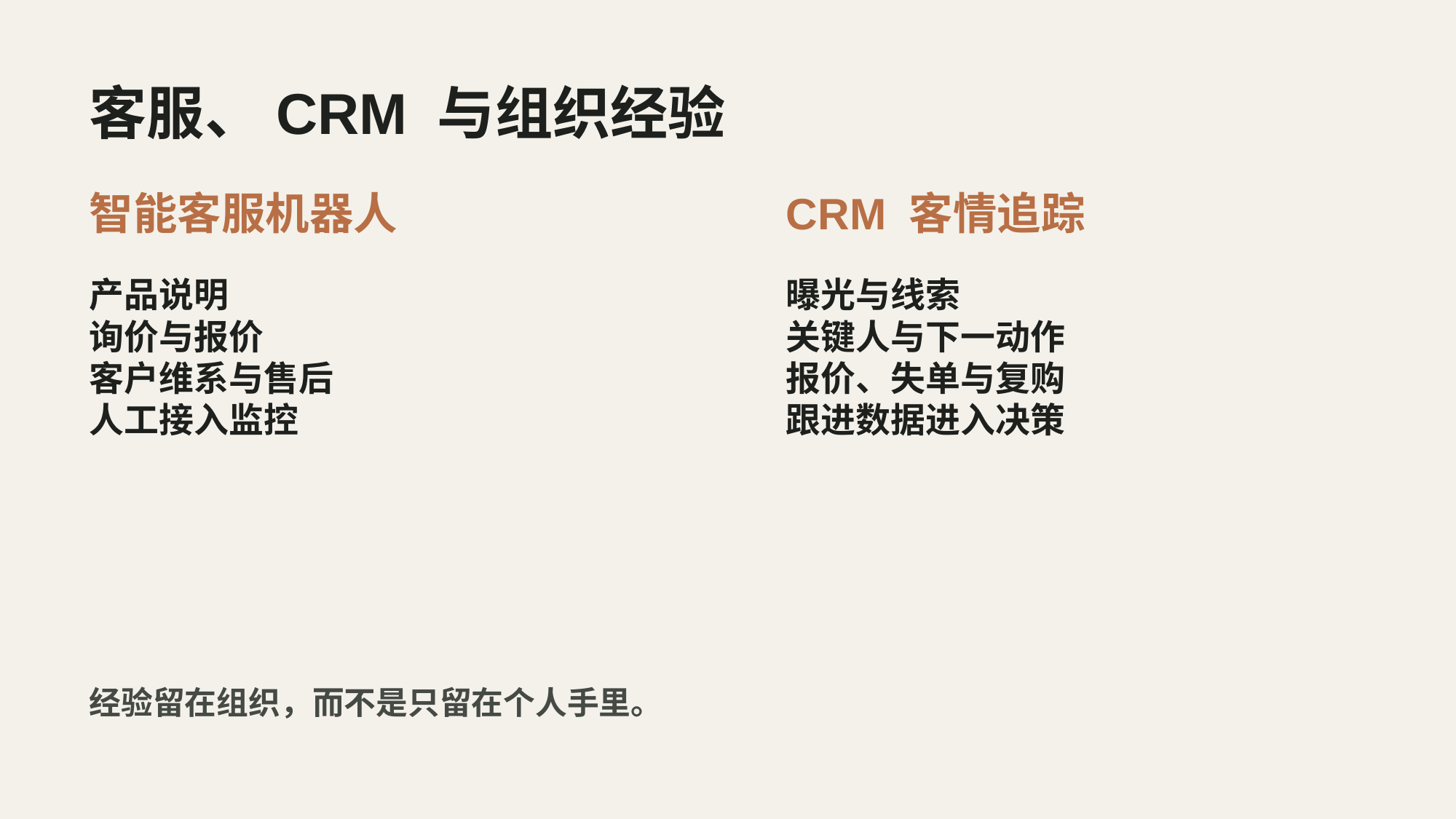

客服、CRM 与组织经验
智能客服机器人
CRM 客情追踪
产品说明
询价与报价
客户维系与售后
人工接入监控
曝光与线索
关键人与下一动作
报价、失单与复购
跟进数据进入决策
经验留在组织，而不是只留在个人手里。